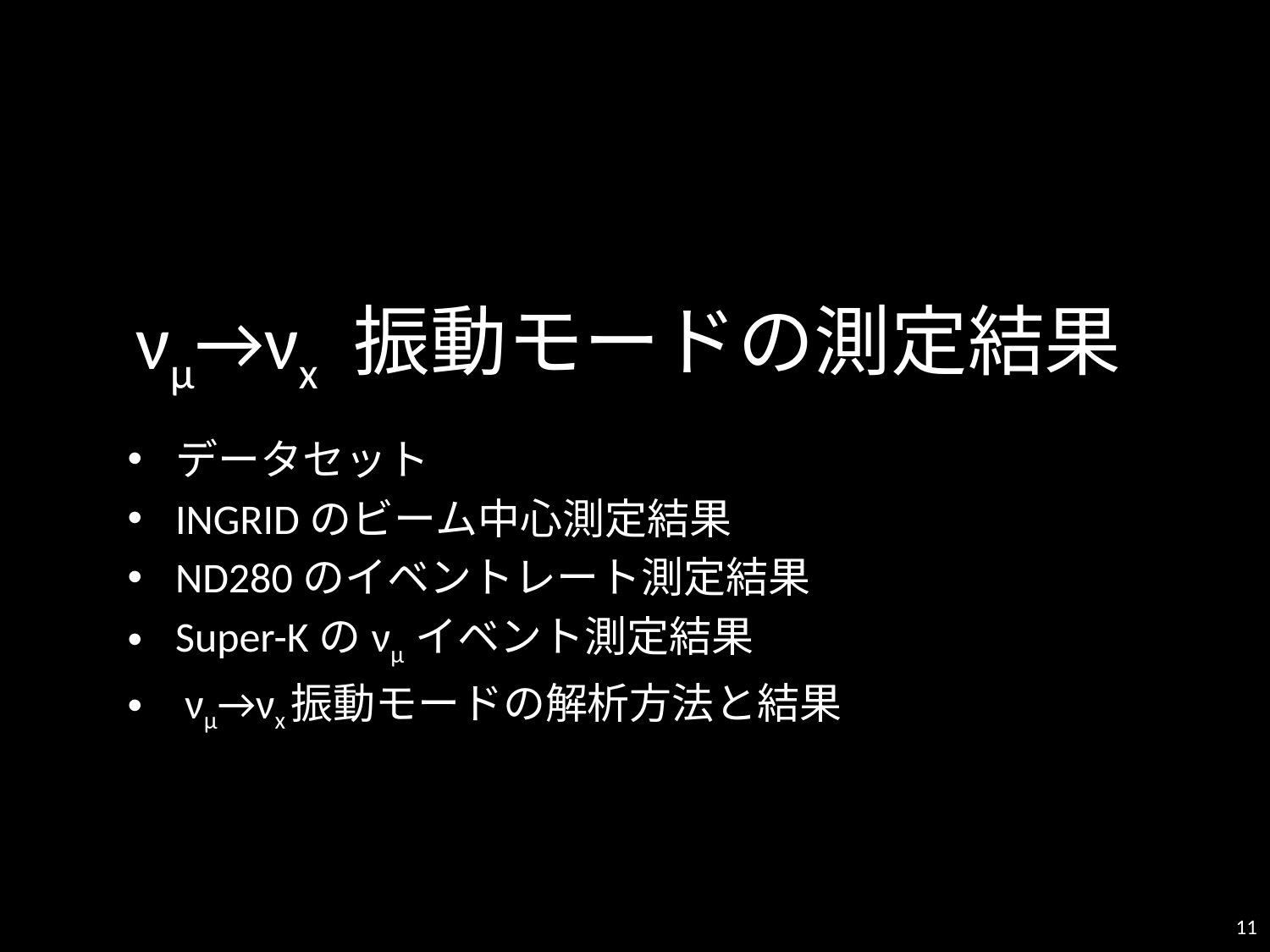

νμ→νx 振動モードの測定結果
データセット
INGRIDのビーム中心測定結果
ND280のイベントレート測定結果
Super-Kのνμ イベント測定結果
 νμ→νx振動モードの解析方法と結果
11